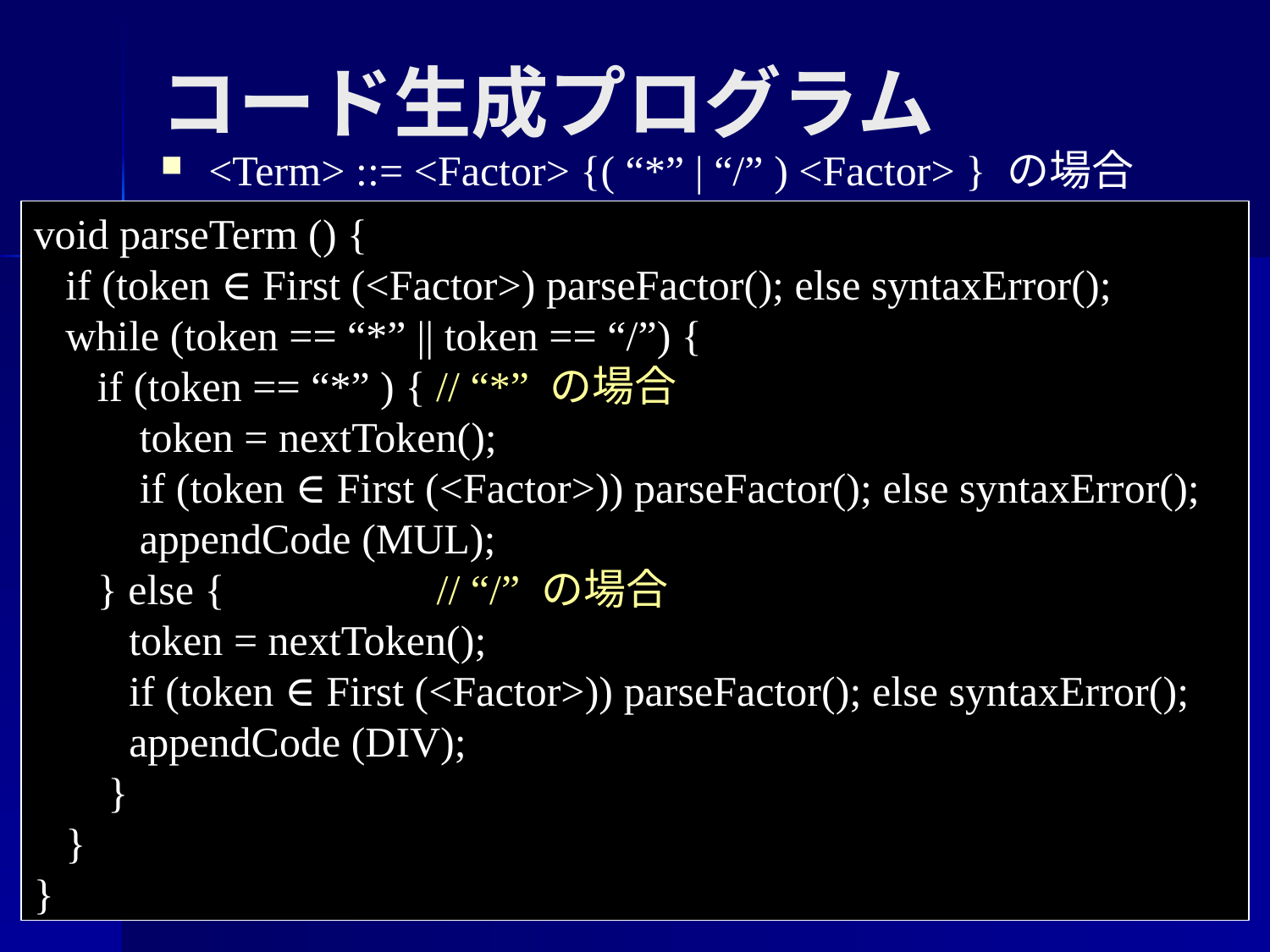

コード生成プログラム
<Term> ::= <Factor> {( “*” | “/” ) <Factor> } の場合
void parseTerm () {
   if (token ∈ First (<Factor>) parseFactor(); else syntaxError();
   while (token == “*” || token == “/”) {
      if (token == “*” ) { // “*” の場合
          token = nextToken();
          if (token ∈ First (<Factor>)) parseFactor(); else syntaxError();
          appendCode (MUL);
      } else {                    // “/” の場合
         token = nextToken();
         if (token ∈ First (<Factor>)) parseFactor(); else syntaxError();
         appendCode (DIV);
       }
   }
}